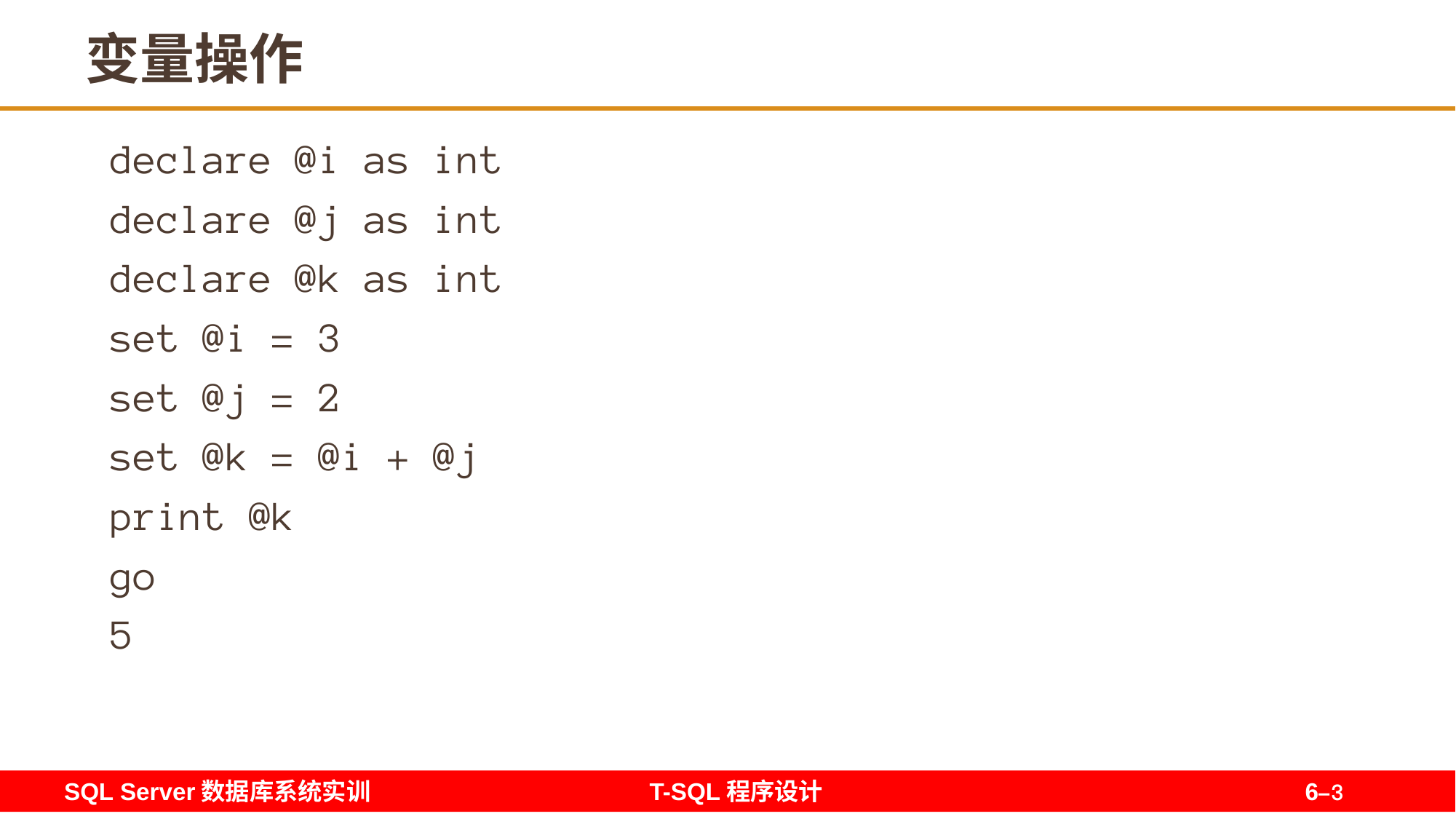

3
# 变量操作
declare @i as int
declare @j as int
declare @k as int
set @i = 3
set @j = 2
set @k = @i + @j
print @k
go
5